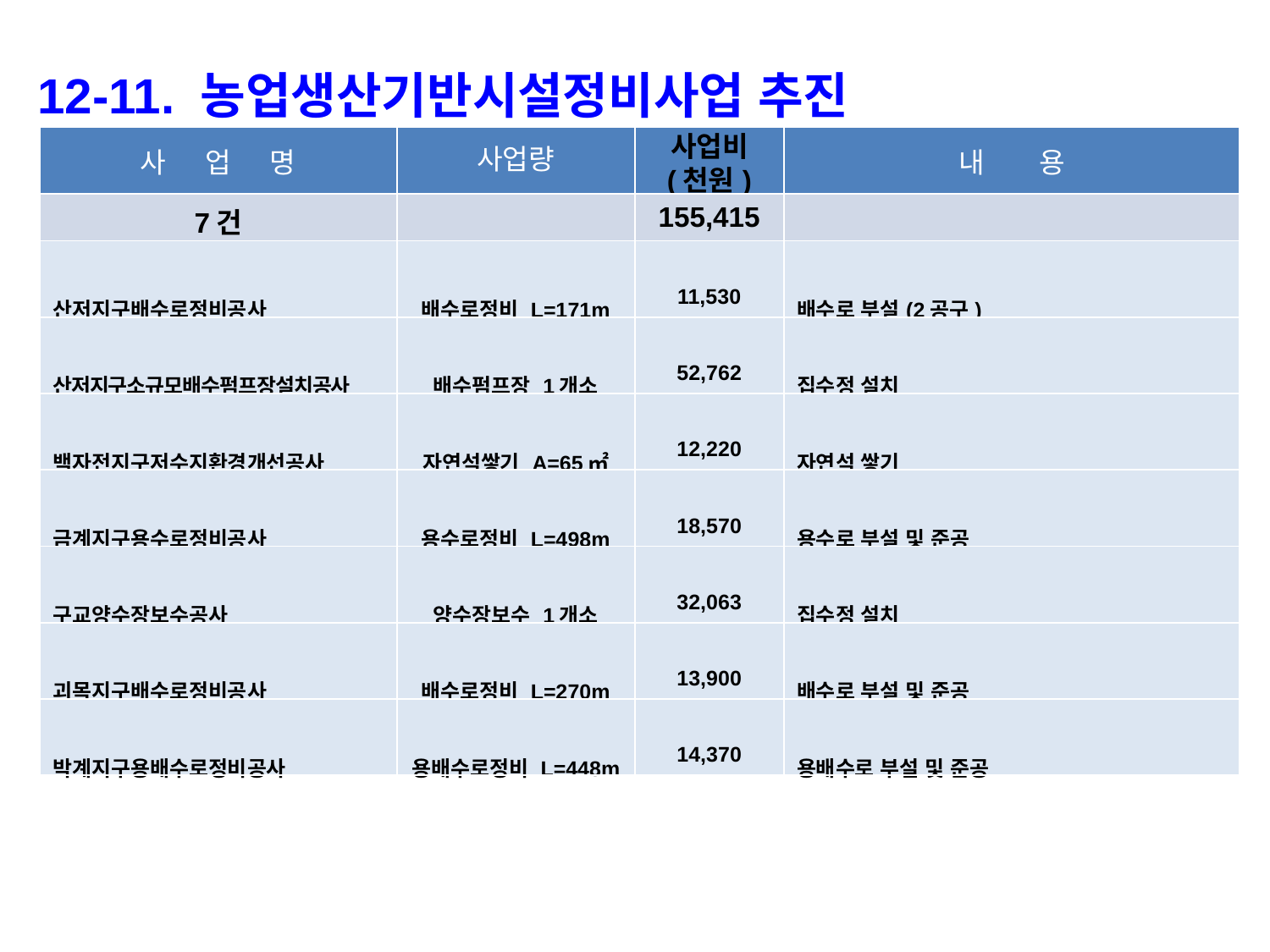

12-11. 농업생산기반시설정비사업 추진

| 사 업 명 | 사업량 | 사업비 (천원) | 내 용 |
| --- | --- | --- | --- |
| 7건 |  | 155,415 |  |
| 산저지구배수로정비공사 | 배수로정비 L=171m | 11,530 | 배수로 부설(2공구) |
| 산저지구소규모배수펌프장설치공사 | 배수펌프장 1개소 | 52,762 | 집수정 설치 |
| 백자전지구저수지환경개선공사 | 자연석쌓기 A=65㎡ | 12,220 | 자연석 쌓기 |
| 금계지구용수로정비공사 | 용수로정비 L=498m | 18,570 | 용수로 부설 및 준공 |
| 구교양수장보수공사 | 양수장보수 1개소 | 32,063 | 집수정 설치 |
| 괴목지구배수로정비공사 | 배수로정비 L=270m | 13,900 | 배수로 부설 및 준공 |
| 박계지구용배수로정비공사 | 용배수로정비 L=448m | 14,370 | 용배수로 부설 및 준공 |